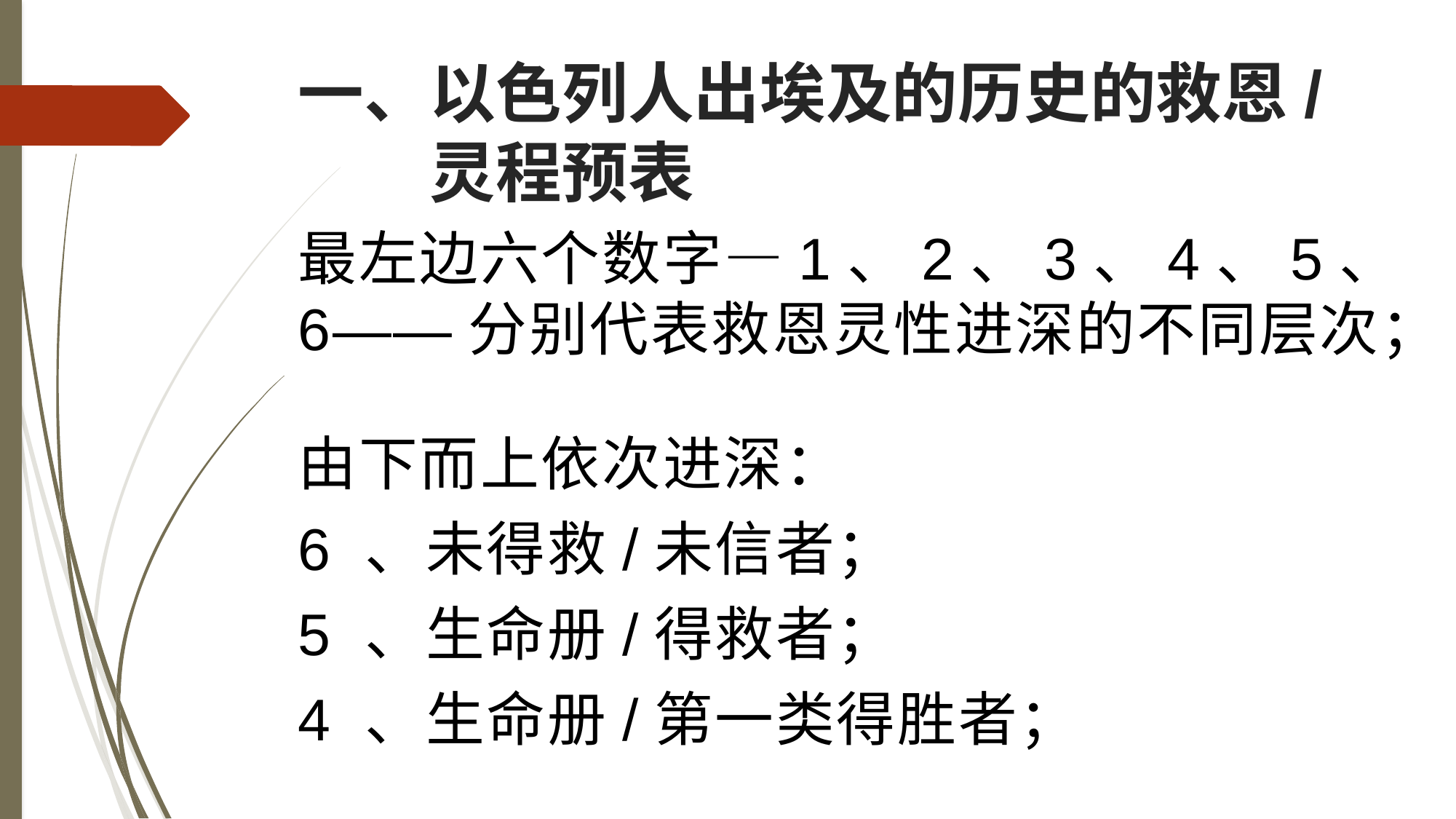

# 一、以色列人出埃及的历史的救恩/ 　　灵程预表
最左边六个数字—1、2、3、4、5、6——分别代表救恩灵性进深的不同层次；

由下而上依次进深：
6 、未得救/未信者；
5 、生命册/得救者；
4 、生命册/第一类得胜者；